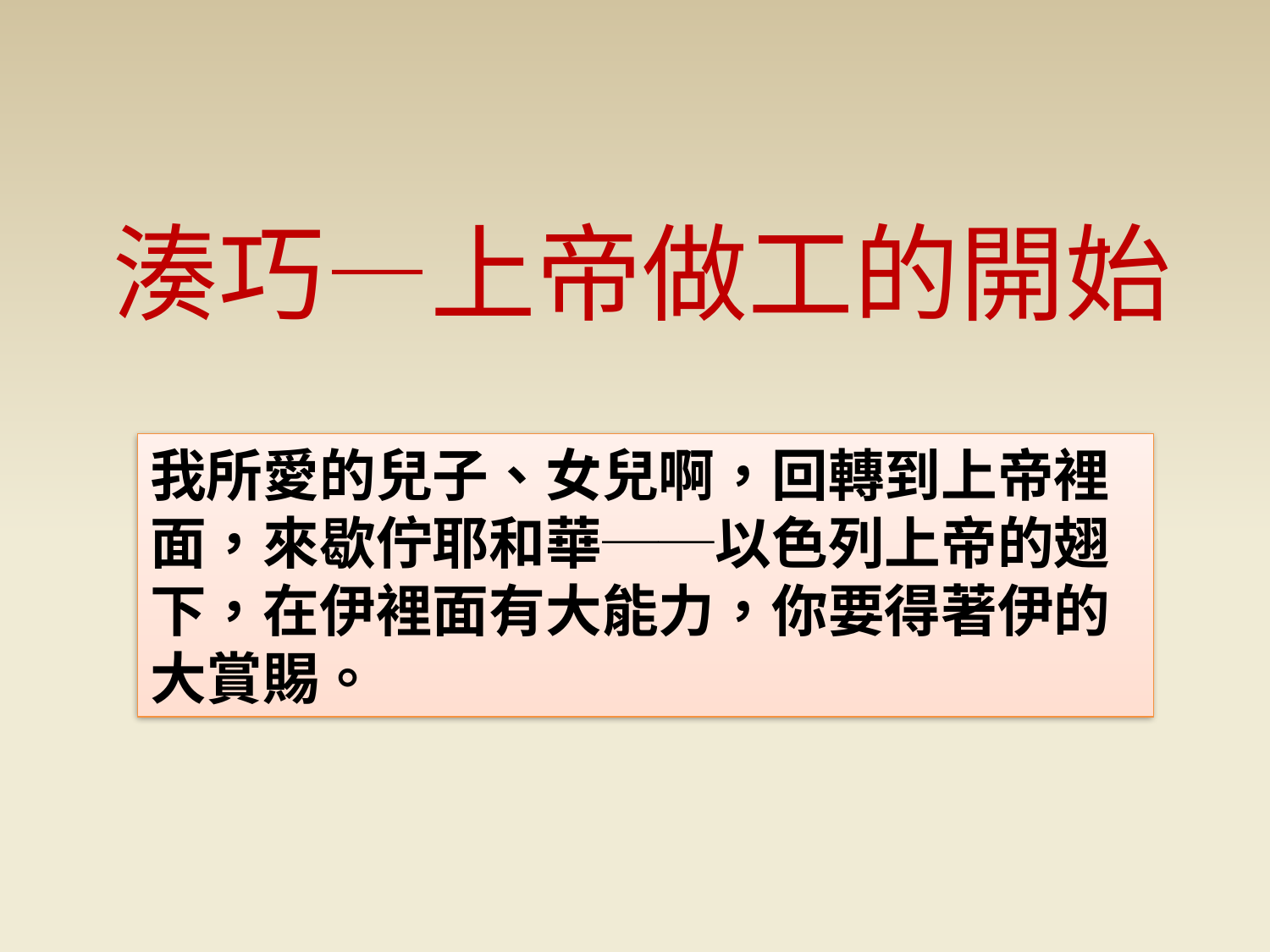

湊巧—上帝做工的開始
我所愛的兒子、女兒啊，回轉到上帝裡面，來歇佇耶和華──以色列上帝的翅下，在伊裡面有大能力，你要得著伊的大賞賜。